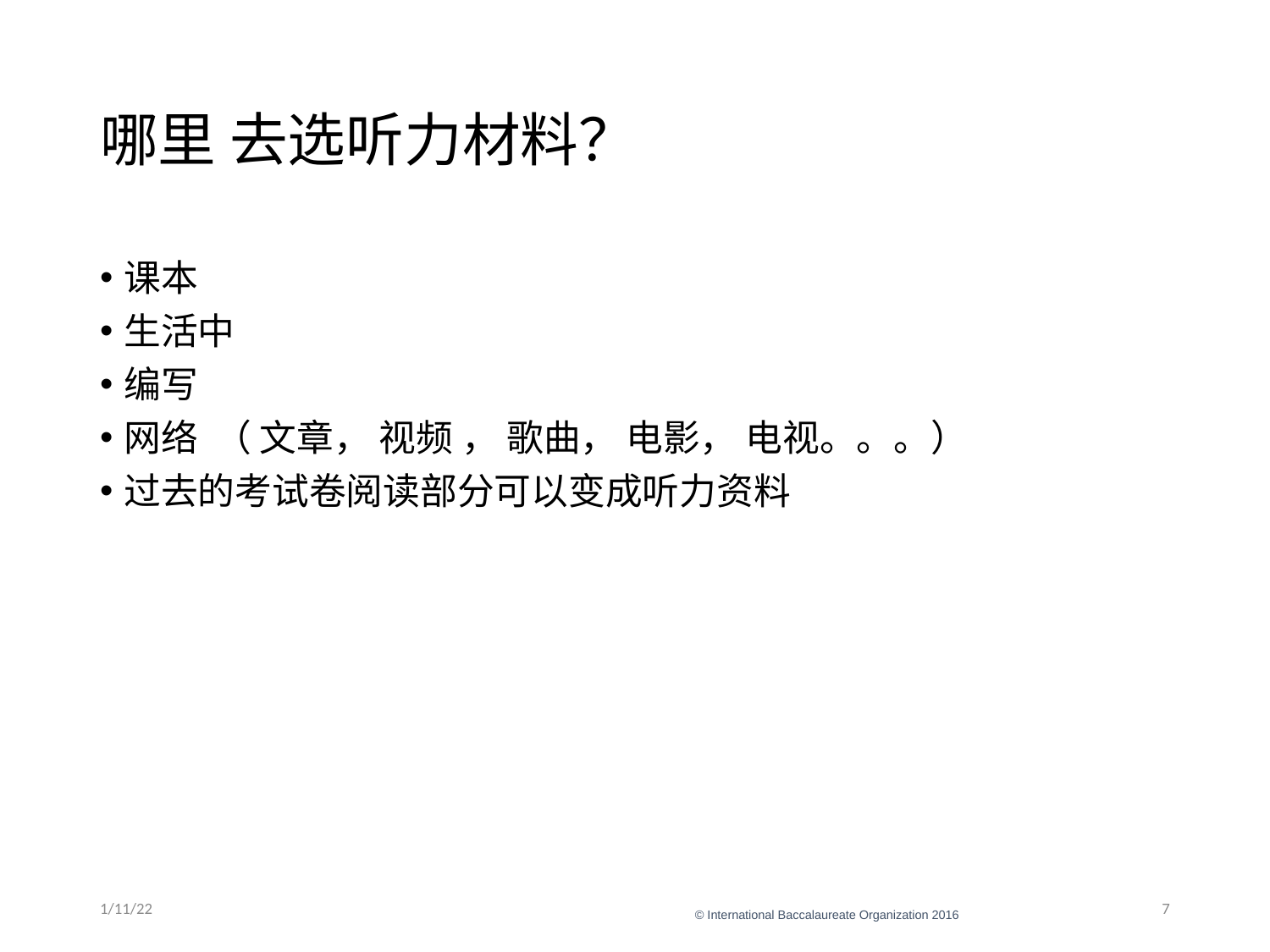

# 哪里 去选听力材料？
课本
生活中
编写
网络  （ 文章， 视频 ， 歌曲， 电影， 电视。。。）
过去的考试卷阅读部分可以变成听力资料
1/11/22
7